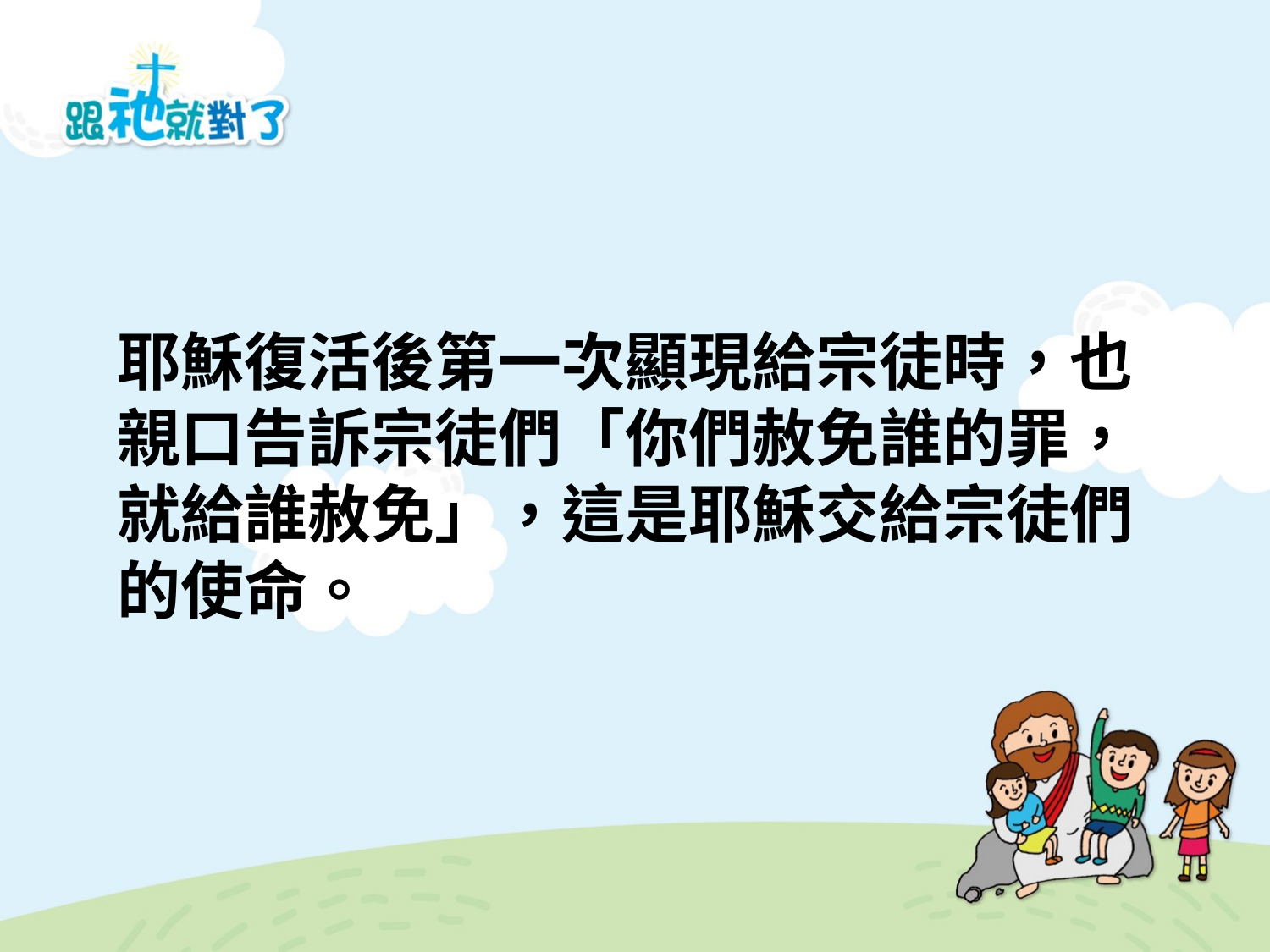

耶穌復活後第一次顯現給宗徒時，也親口告訴宗徒們「你們赦免誰的罪，就給誰赦免」，這是耶穌交給宗徒們的使命。